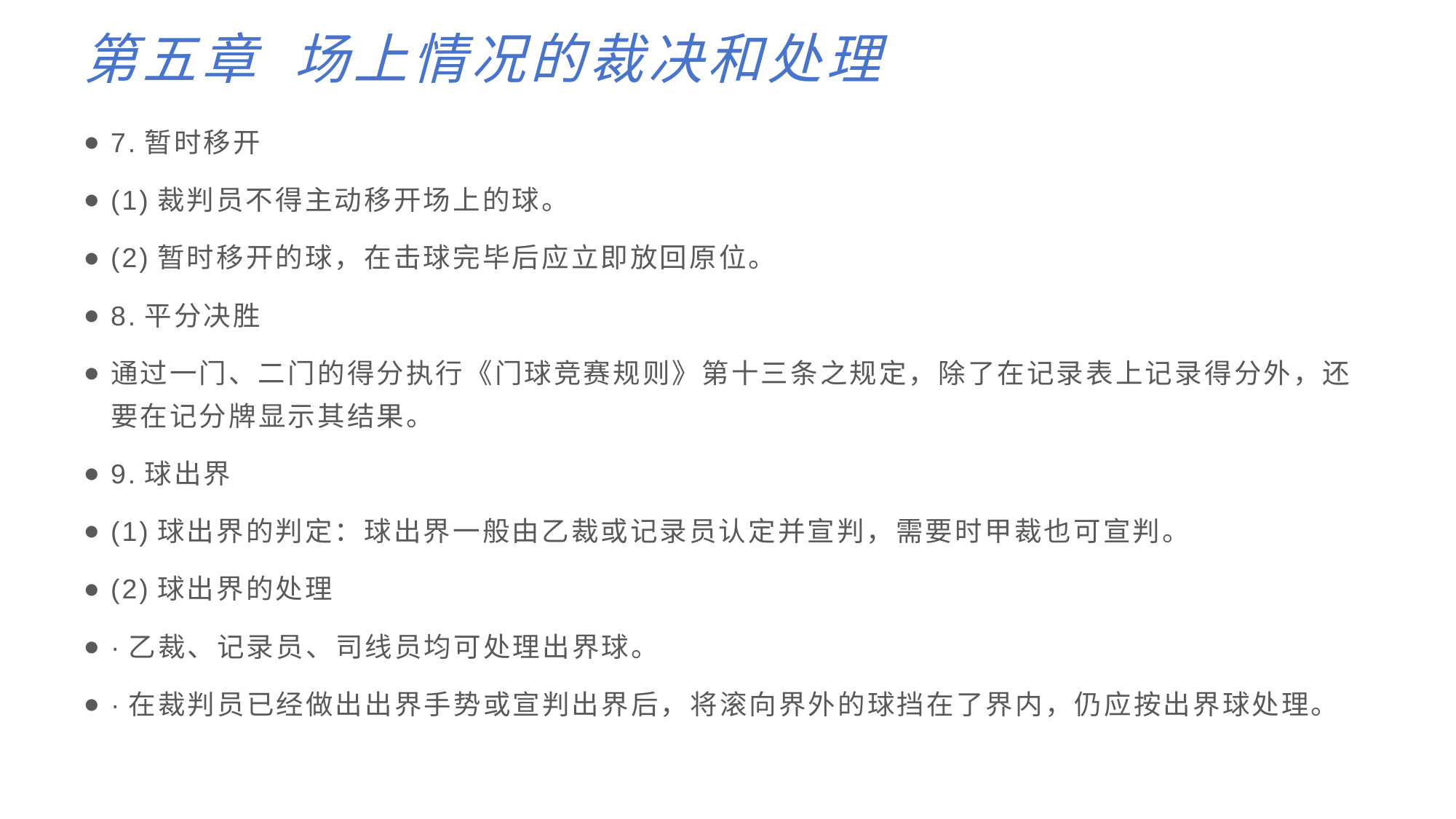

# 第五章  场上情况的裁决和处理
7.暂时移开
(1)裁判员不得主动移开场上的球。
(2)暂时移开的球，在击球完毕后应立即放回原位。
8.平分决胜
通过一门、二门的得分执行《门球竞赛规则》第十三条之规定，除了在记录表上记录得分外，还要在记分牌显示其结果。
9.球出界
(1)球出界的判定：球出界一般由乙裁或记录员认定并宣判，需要时甲裁也可宣判。
(2)球出界的处理
·乙裁、记录员、司线员均可处理出界球。
·在裁判员已经做出出界手势或宣判出界后，将滚向界外的球挡在了界内，仍应按出界球处理。